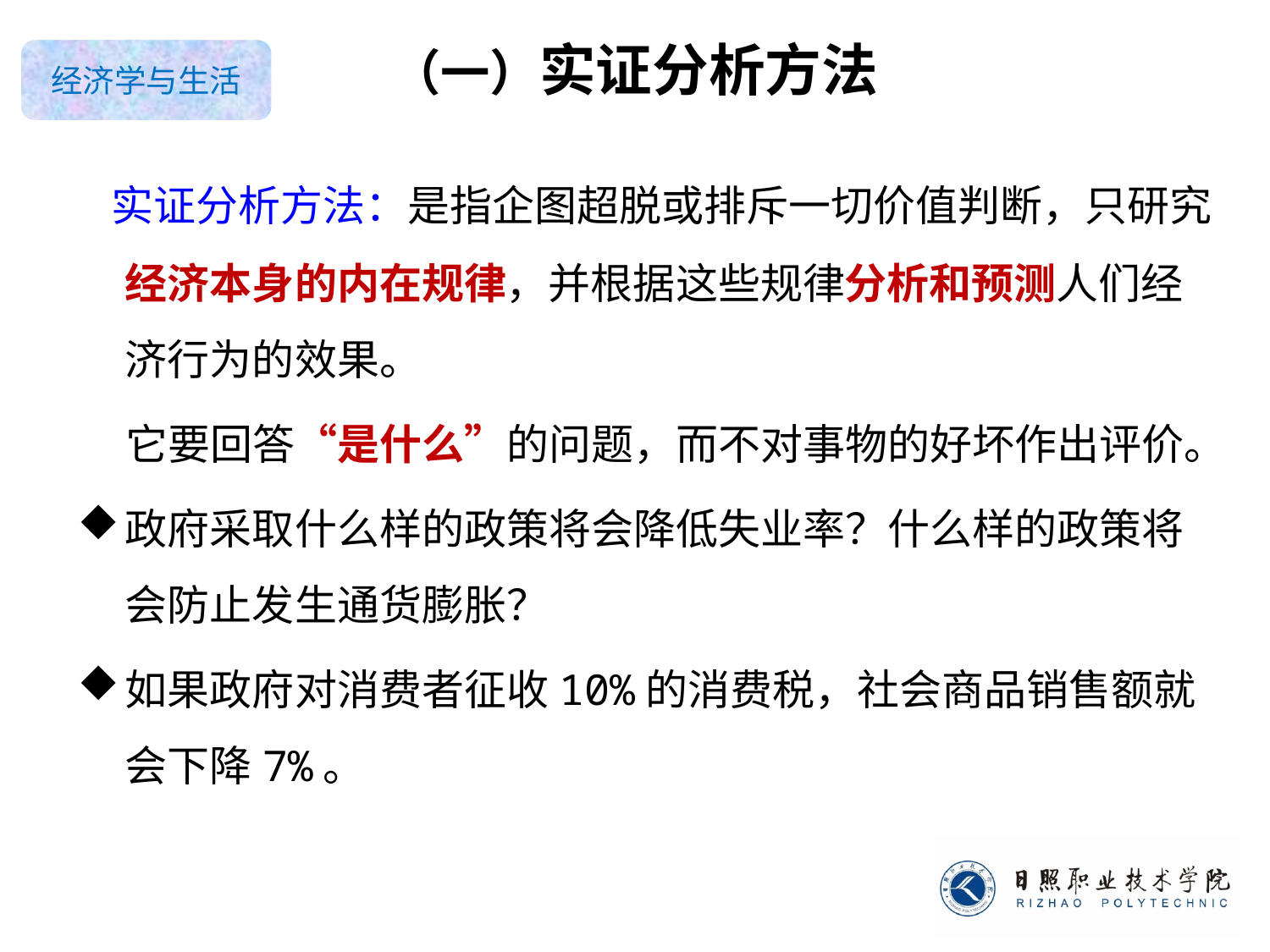

# （一）实证分析方法
  实证分析方法：是指企图超脱或排斥一切价值判断，只研究经济本身的内在规律，并根据这些规律分析和预测人们经济行为的效果。
    它要回答“是什么”的问题，而不对事物的好坏作出评价。
政府采取什么样的政策将会降低失业率？什么样的政策将会防止发生通货膨胀？
如果政府对消费者征收10%的消费税，社会商品销售额就会下降7%。